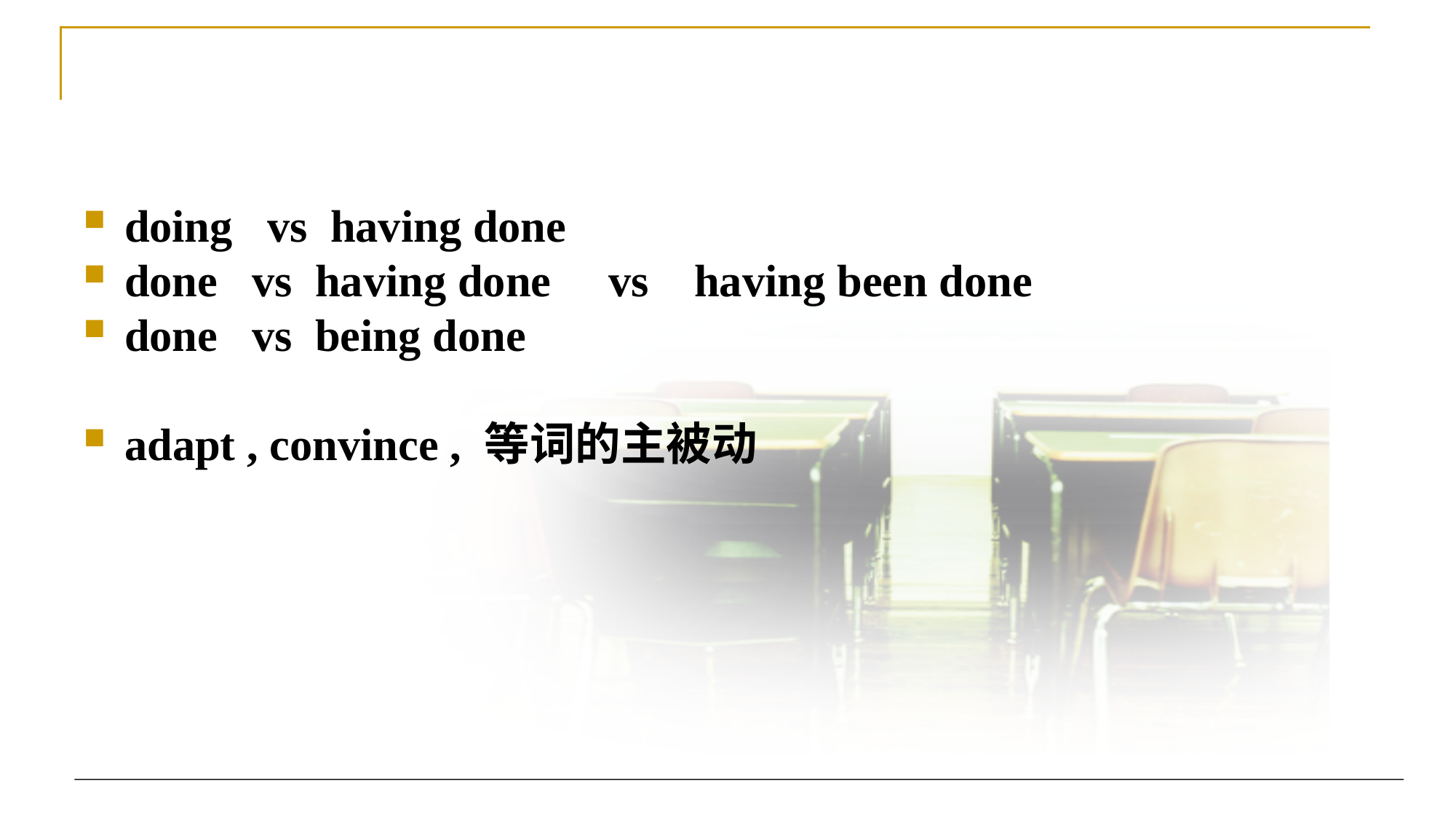

#
doing   vs  having done
done   vs  having done     vs    having been done
done   vs  being done

adapt , convince , 等词的主被动